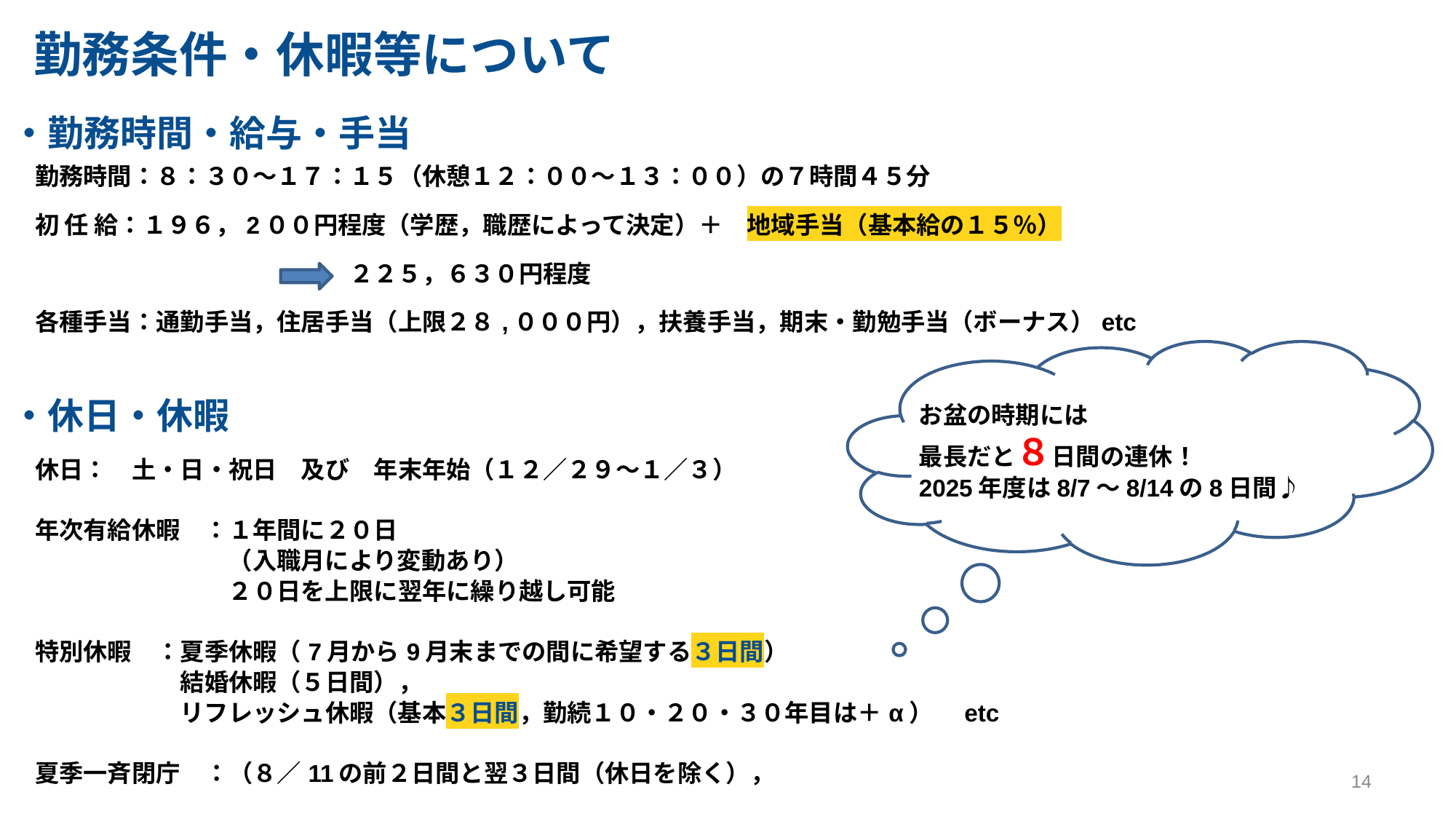

勤務条件・休暇等について

| ・勤務時間・給与・手当 |
| --- |
| 勤務時間：８：３０～１７：１５（休憩１２：００～１３：００）の７時間４５分 　 　初 任 給：１９６，2００円程度（学歴，職歴によって決定）＋　地域手当（基本給の１５％） 　　　　　　　　　　　 　　　　　　　　　　　　　　２２５，６３０円程度 　　　　　　　　　　　　 　各種手当：通勤手当，住居手当（上限２８,０００円），扶養手当，期末・勤勉手当（ボーナス）etc |
| ・休日・休暇 |
| 休日：　土・日・祝日　及び　年末年始（１２／２９～１／３） 　 　年次有給休暇　：１年間に２０日 　　　　　　　　　（入職月により変動あり） 　　　　　　　　　２０日を上限に翌年に繰り越し可能 　 　特別休暇　：夏季休暇（7月から9月末までの間に希望する３日間） 　　　　　　　結婚休暇（５日間）， 　　　　　　　リフレッシュ休暇（基本３日間，勤続１０・２０・３０年目は＋α）　etc 　夏季一斉閉庁　：（８／11の前２日間と翌３日間（休日を除く）， |

お盆の時期には
最長だと８日間の連休！
2025年度は8/7～8/14の8日間♪

14